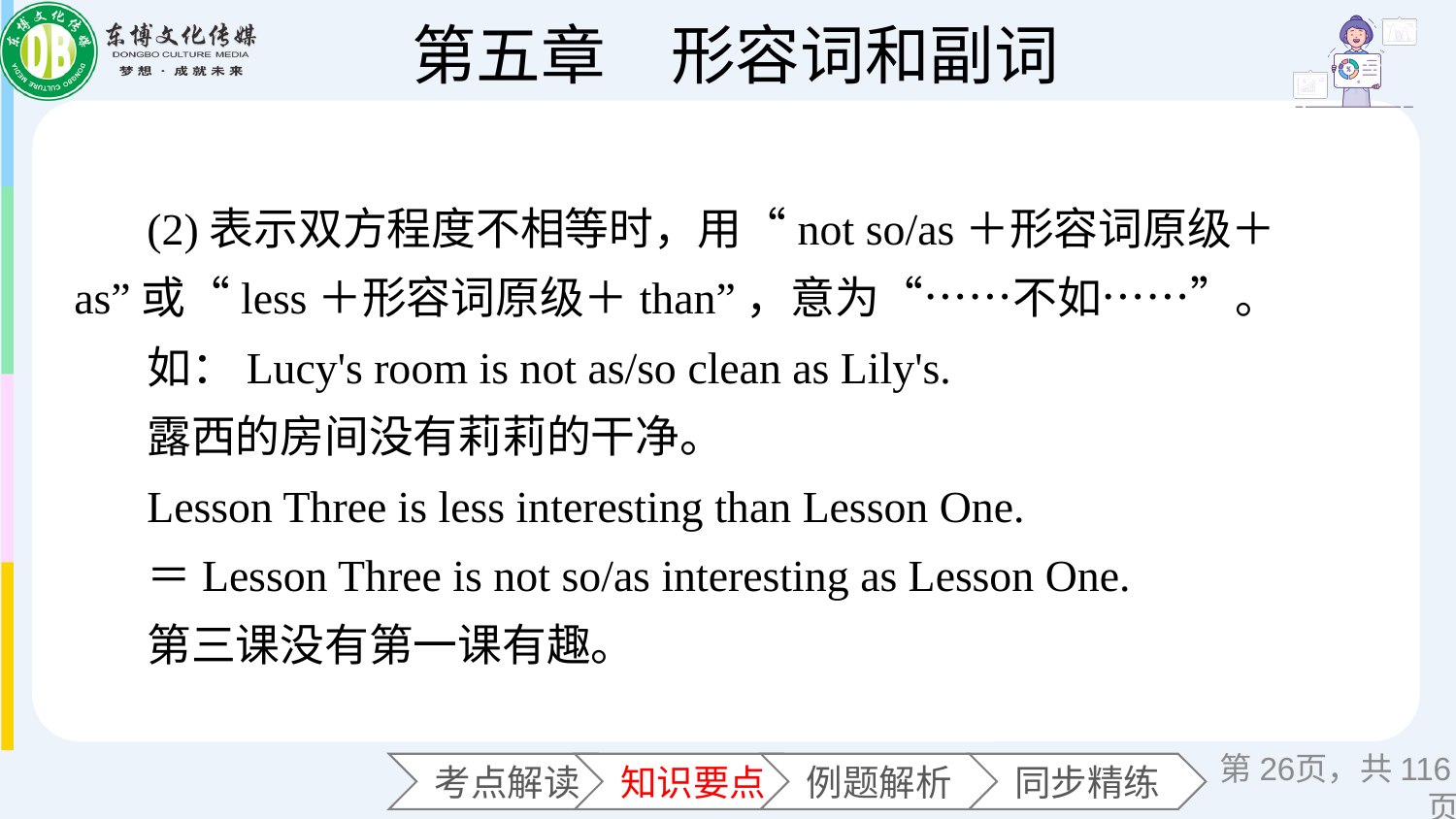

(2)表示双方程度不相等时，用“not so/as＋形容词原级＋as”或“less＋形容词原级＋than”，意为“……不如……”。
如：Lucy's room is not as/so clean as Lily's.
露西的房间没有莉莉的干净。
Lesson Three is less interesting than Lesson One.
＝Lesson Three is not so/as interesting as Lesson One.
第三课没有第一课有趣。

第26页，共116页